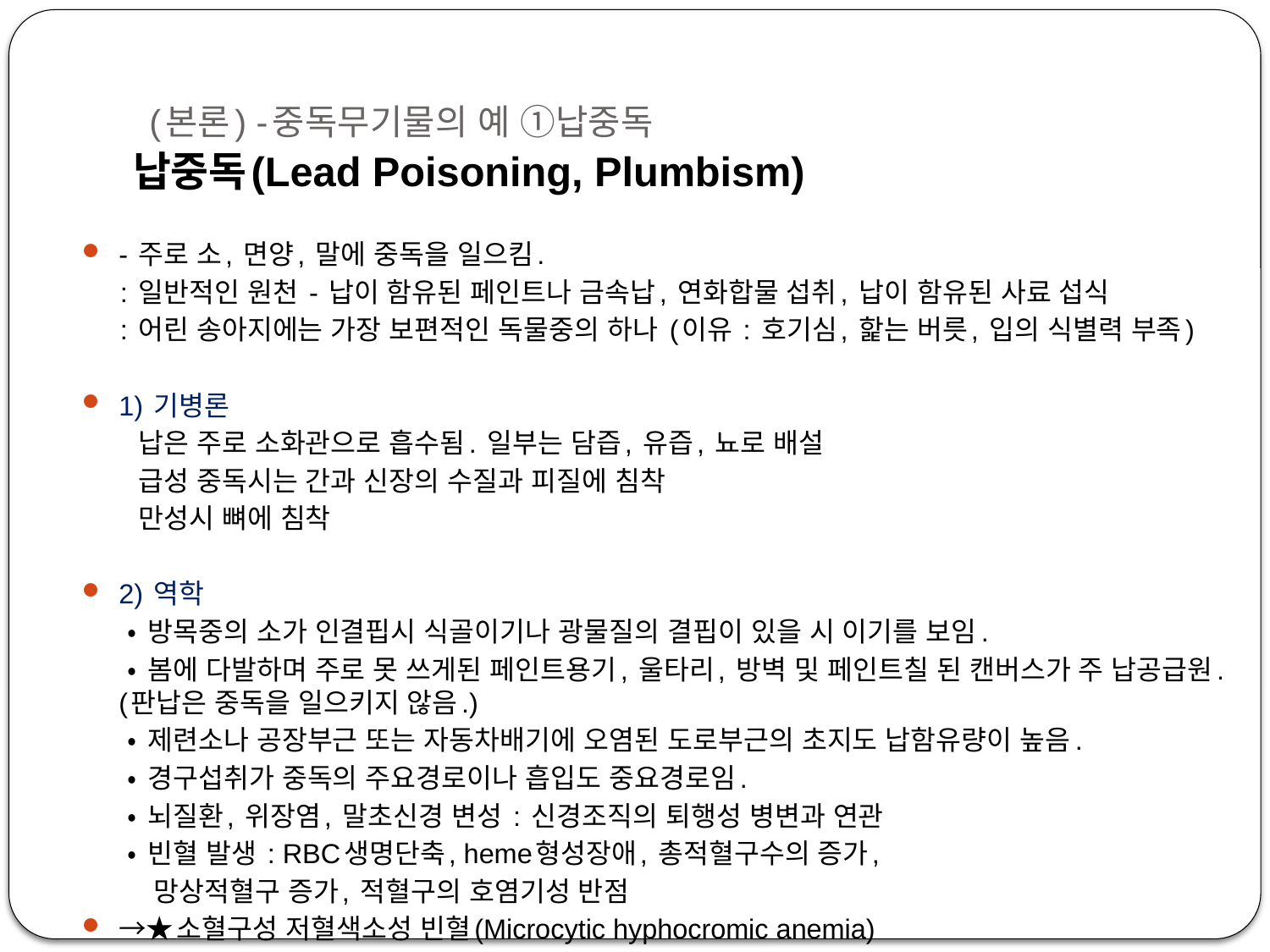

# (본론) -중독무기물의 예 ①납중독
    납중독(Lead Poisoning, Plumbism)

- 주로 소, 면양, 말에 중독을 일으킴.
     : 일반적인 원천 - 납이 함유된 페인트나 금속납, 연화합물 섭취, 납이 함유된 사료 섭식
     : 어린 송아지에는 가장 보편적인 독물중의 하나 (이유 : 호기심, 핥는 버릇, 입의 식별력 부족)

1) 기병론
       납은 주로 소화관으로 흡수됨. 일부는 담즙, 유즙, 뇨로 배설
       급성 중독시는 간과 신장의 수질과 피질에 침착
       만성시 뼈에 침착

2) 역학
      ‧ 방목중의 소가 인결핍시 식골이기나 광물질의 결핍이 있을 시 이기를 보임.
      ‧ 봄에 다발하며 주로 못 쓰게된 페인트용기, 울타리, 방벽 및 페인트칠 된 캔버스가 주 납공급원. (판납은 중독을 일으키지 않음.)
      ‧ 제련소나 공장부근 또는 자동차배기에 오염된 도로부근의 초지도 납함유량이 높음.
      ‧ 경구섭취가 중독의 주요경로이나 흡입도 중요경로임.
      ‧ 뇌질환, 위장염, 말초신경 변성 : 신경조직의 퇴행성 병변과 연관
      ‧ 빈혈 발생 : RBC생명단축, heme형성장애, 총적혈구수의 증가,
         망상적혈구 증가, 적혈구의 호염기성 반점
→★소혈구성 저혈색소성 빈혈(Microcytic hyphocromic anemia)